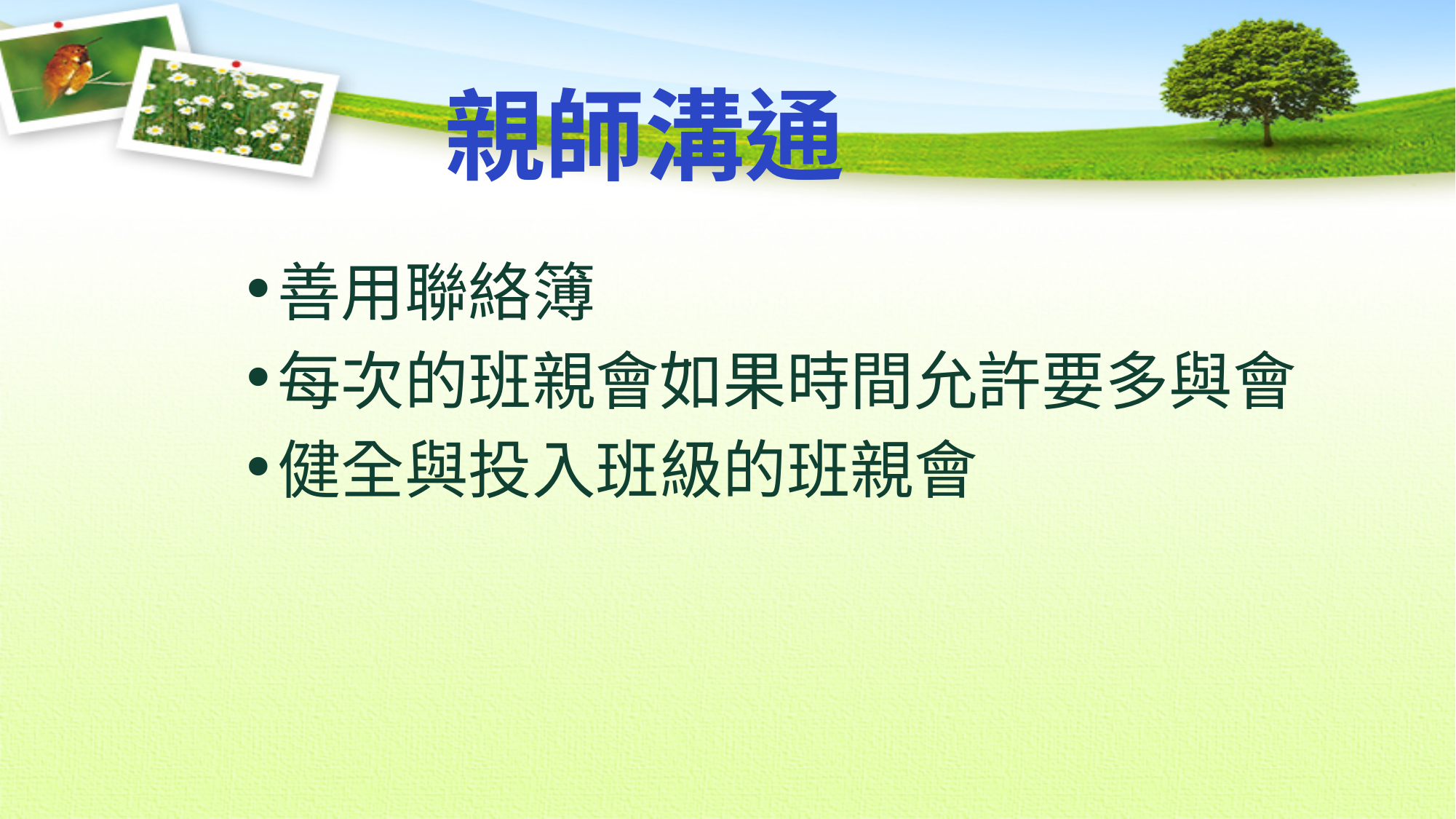

親師溝通
善用聯絡簿
每次的班親會如果時間允許要多與會
健全與投入班級的班親會